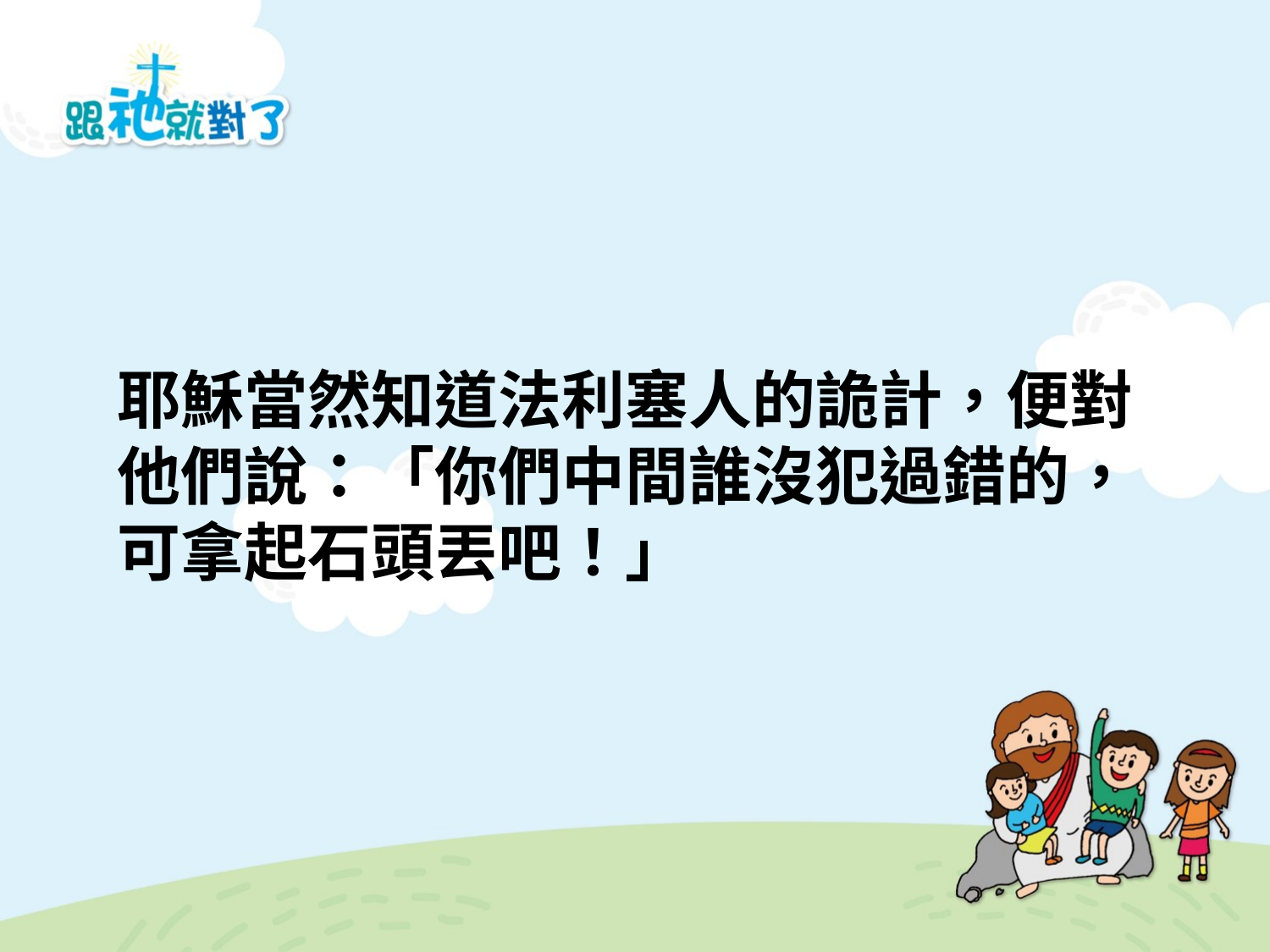

耶穌當然知道法利塞人的詭計，便對他們說：「你們中間誰沒犯過錯的，可拿起石頭丟吧！」